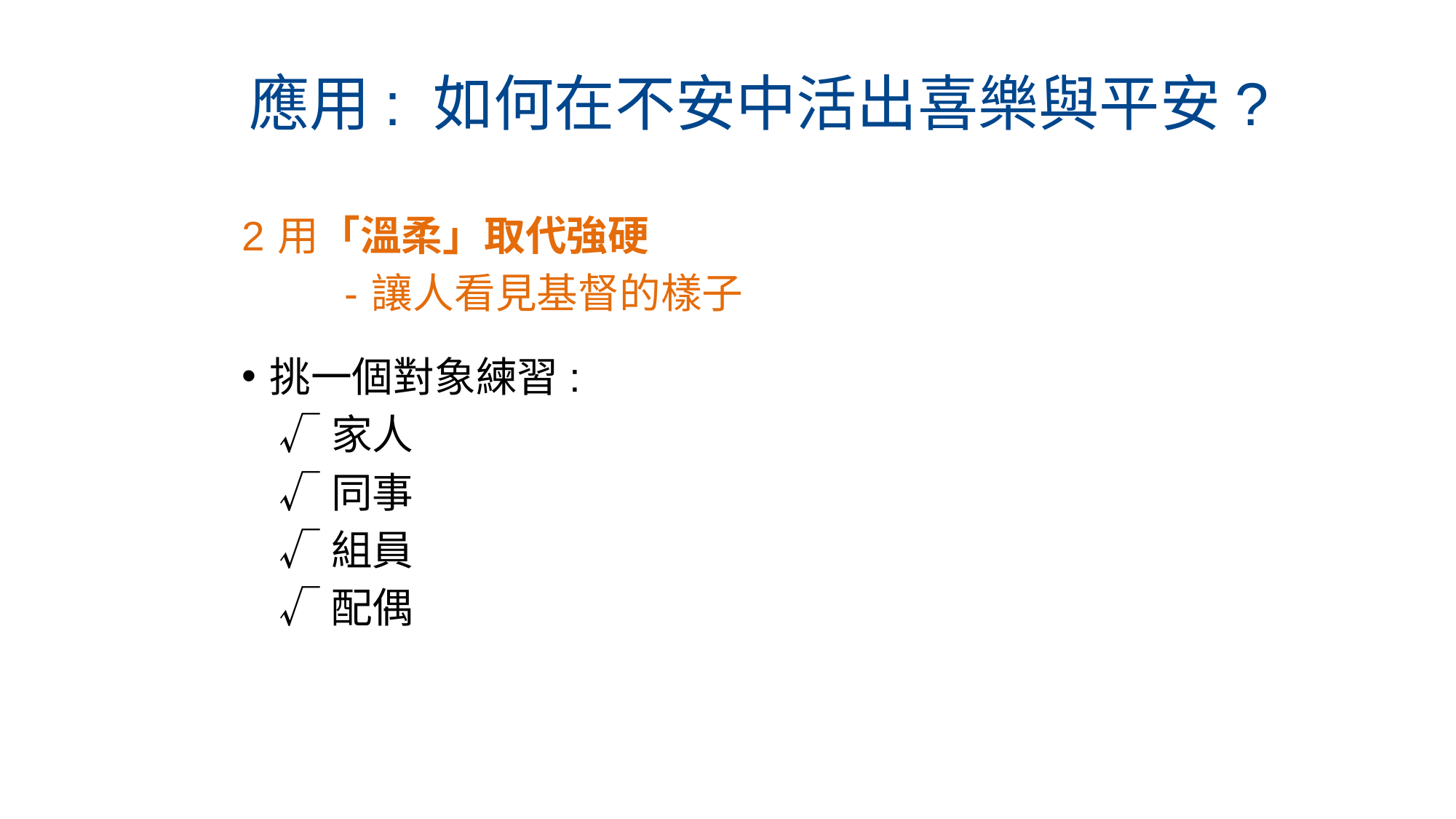

# 應用: 如何在不安中活出喜樂與平安?

2 用「溫柔」取代強硬
         - 讓人看見基督的樣子

挑一個對象練習 :
    √ 家人
    √ 同事
    √ 組員
    √ 配偶